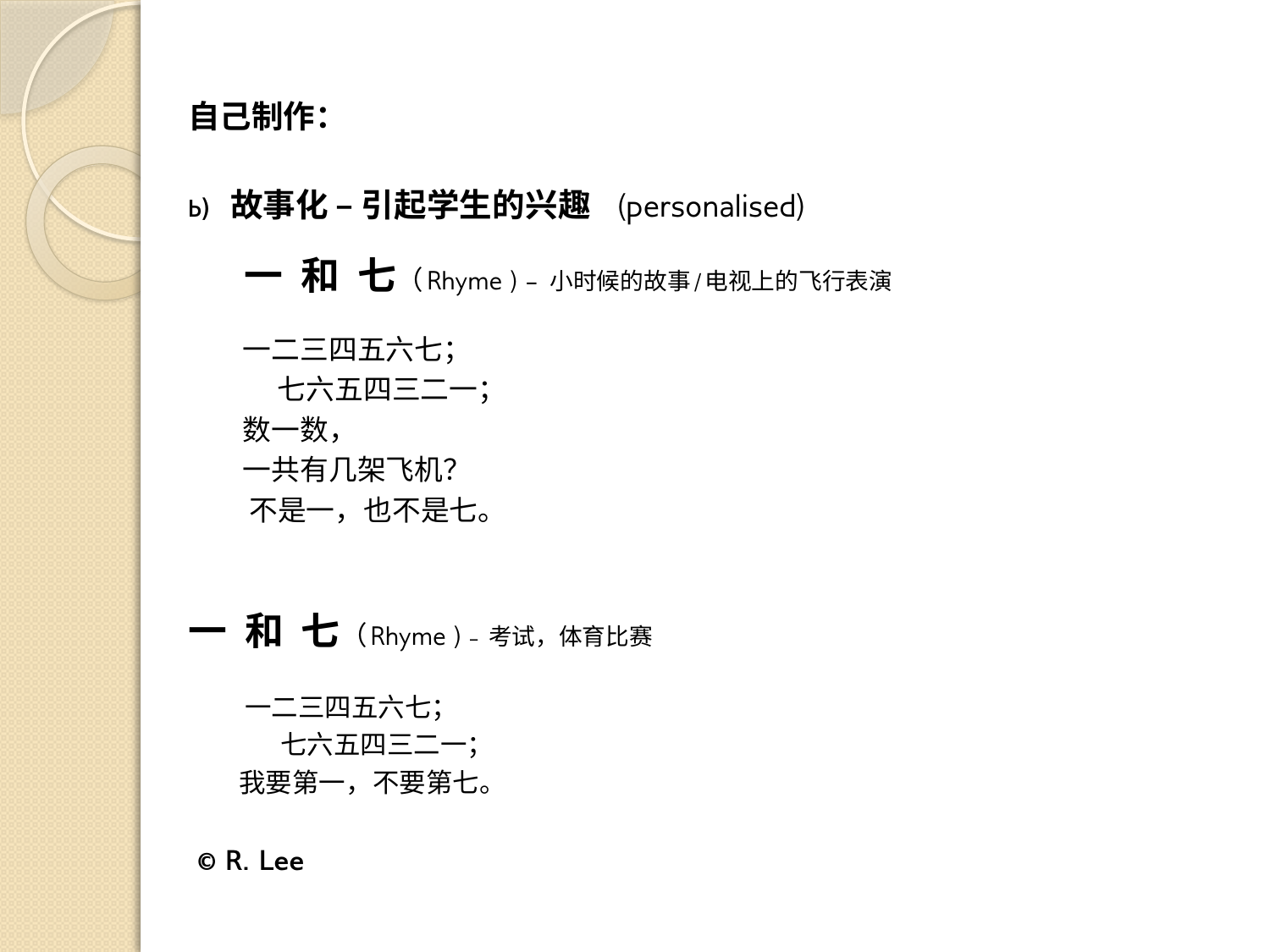

自己制作：

b)  故事化 – 引起学生的兴趣   (personalised)

		        一  和  七（Rhyme ) – 小时候的故事/电视上的飞行表演

		        一二三四五六七；
		       七六五四三二一；
		        数一数，
		        一共有几架飞机？
		         不是一，也不是七。

			一  和  七（Rhyme ) – 考试，体育比赛

		         一二三四五六七；
		        七六五四三二一；
		        我要第一，不要第七。

						 © R. Lee